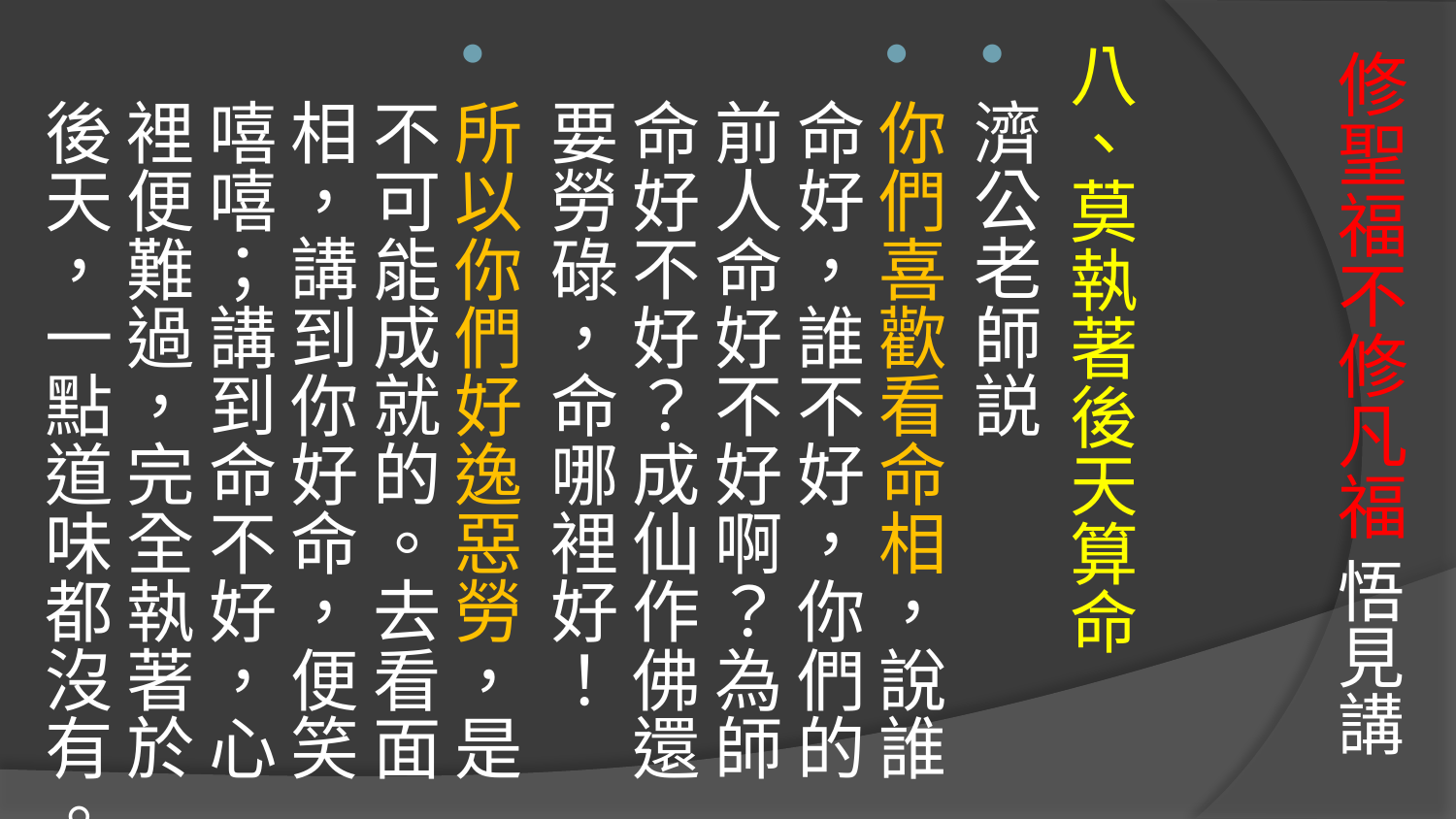

# 修聖福不修凡福 悟見講
八、莫執著後天算命
濟公老師説
你們喜歡看命相，說誰命好，誰不好，你們的前人命好不好啊？為師命好不好？成仙作佛還要勞碌，命哪裡好！
所以你們好逸惡勞，是不可能成就的。去看面相，講到你好命，便笑嘻嘻；講到命不好，心裡便難過，完全執著於後天，一點道味都沒有。